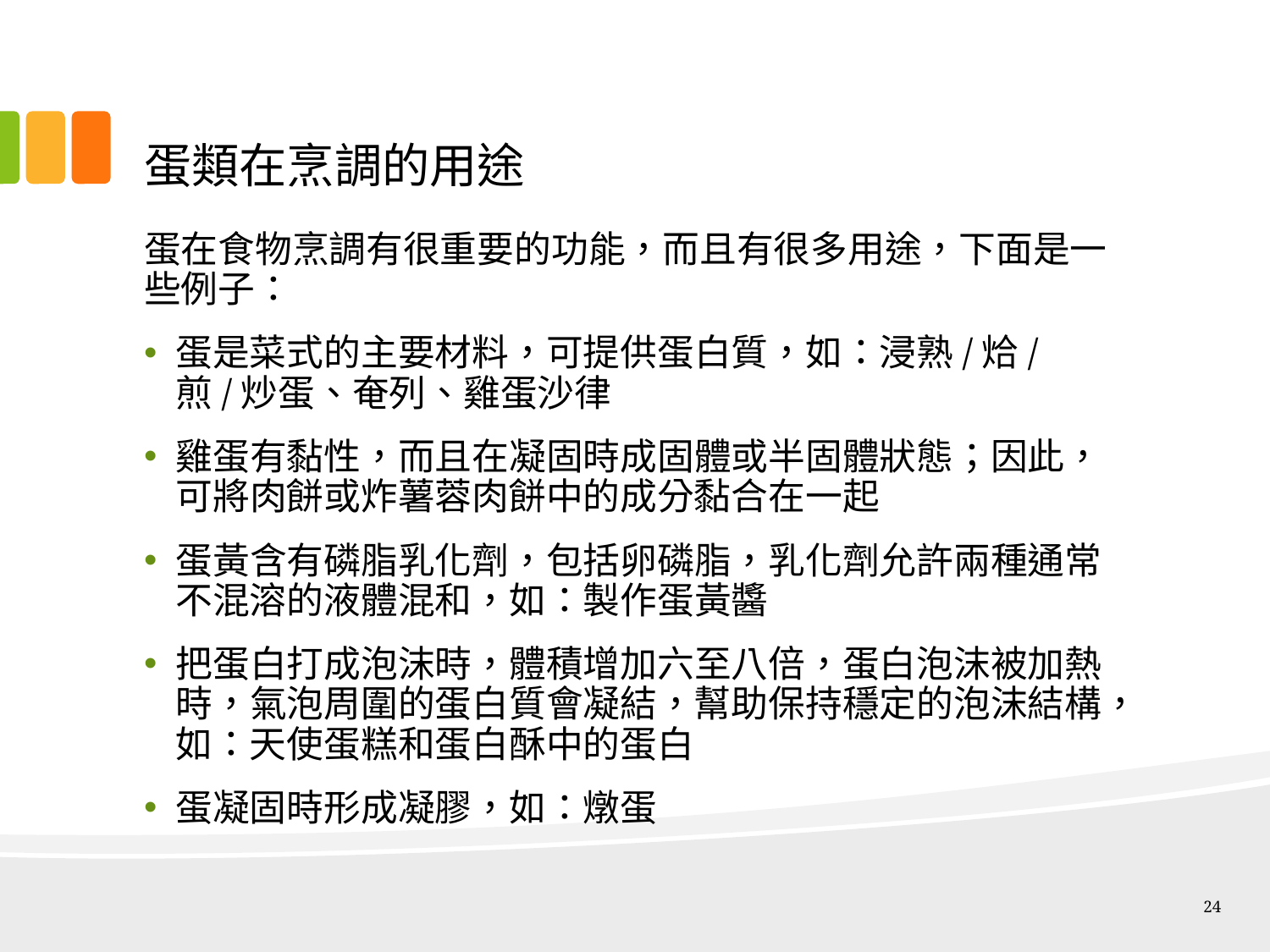

# 蛋類在烹調的用途
蛋在食物烹調有很重要的功能，而且有很多用途，下面是一些例子：
蛋是菜式的主要材料，可提供蛋白質，如：浸熟/烚/煎/炒蛋、奄列、雞蛋沙律
雞蛋有黏性，而且在凝固時成固體或半固體狀態；因此，可將肉餅或炸薯蓉肉餅中的成分黏合在一起
蛋黃含有磷脂乳化劑，包括卵磷脂，乳化劑允許兩種通常不混溶的液體混和，如：製作蛋黃醬
把蛋白打成泡沫時，體積增加六至八倍，蛋白泡沫被加熱時，氣泡周圍的蛋白質會凝結，幫助保持穩定的泡沫結構，如：天使蛋糕和蛋白酥中的蛋白
蛋凝固時形成凝膠，如：燉蛋
24